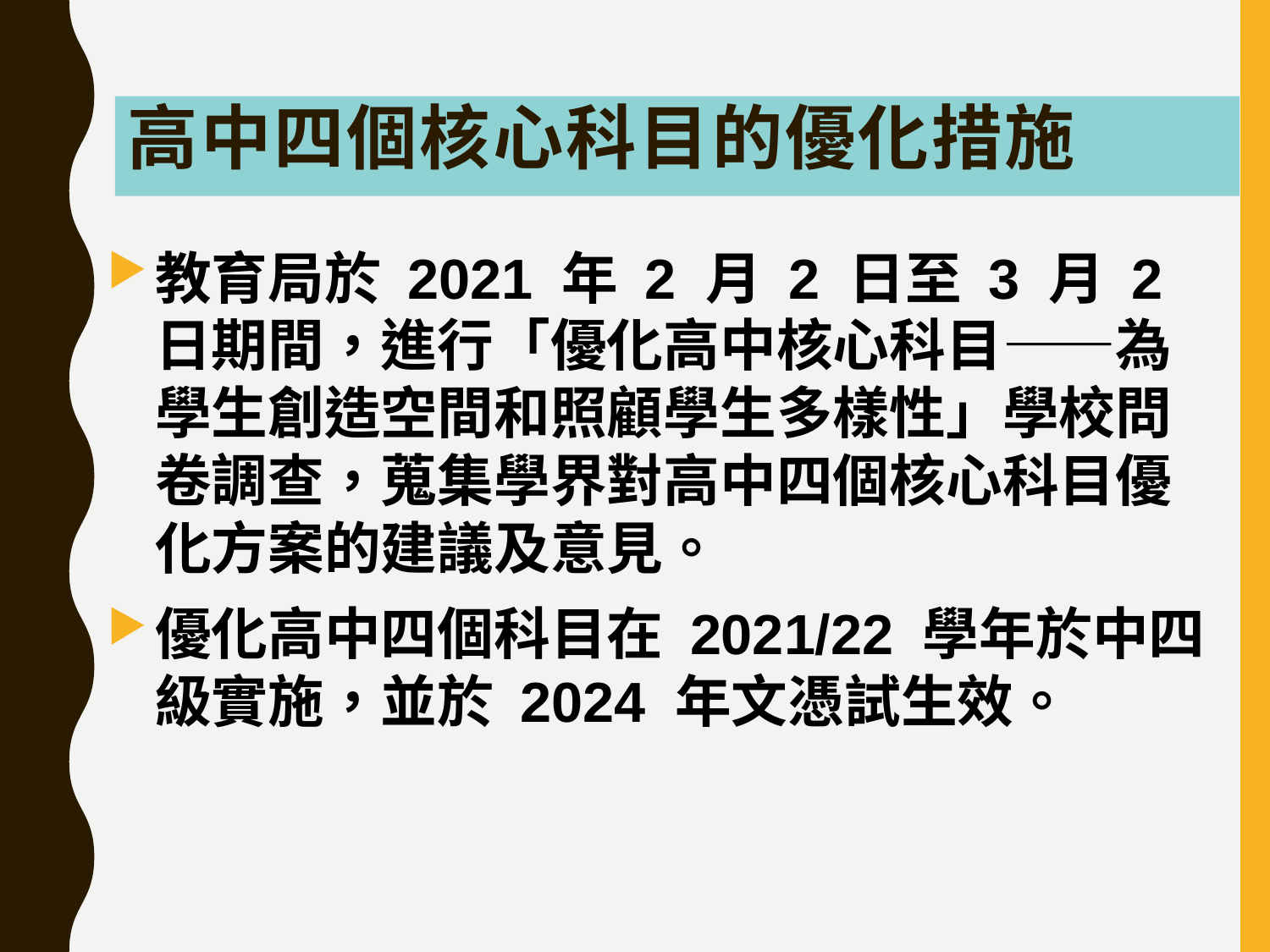

# 高中四個核心科目的優化措施
教育局於 2021 年 2 月 2 日至 3 月 2 日期間，進行「優化高中核心科目——為學生創造空間和照顧學生多樣性」學校問卷調查，蒐集學界對高中四個核心科目優化方案的建議及意見。
優化高中四個科目在 2021/22 學年於中四級實施，並於 2024 年文憑試生效。